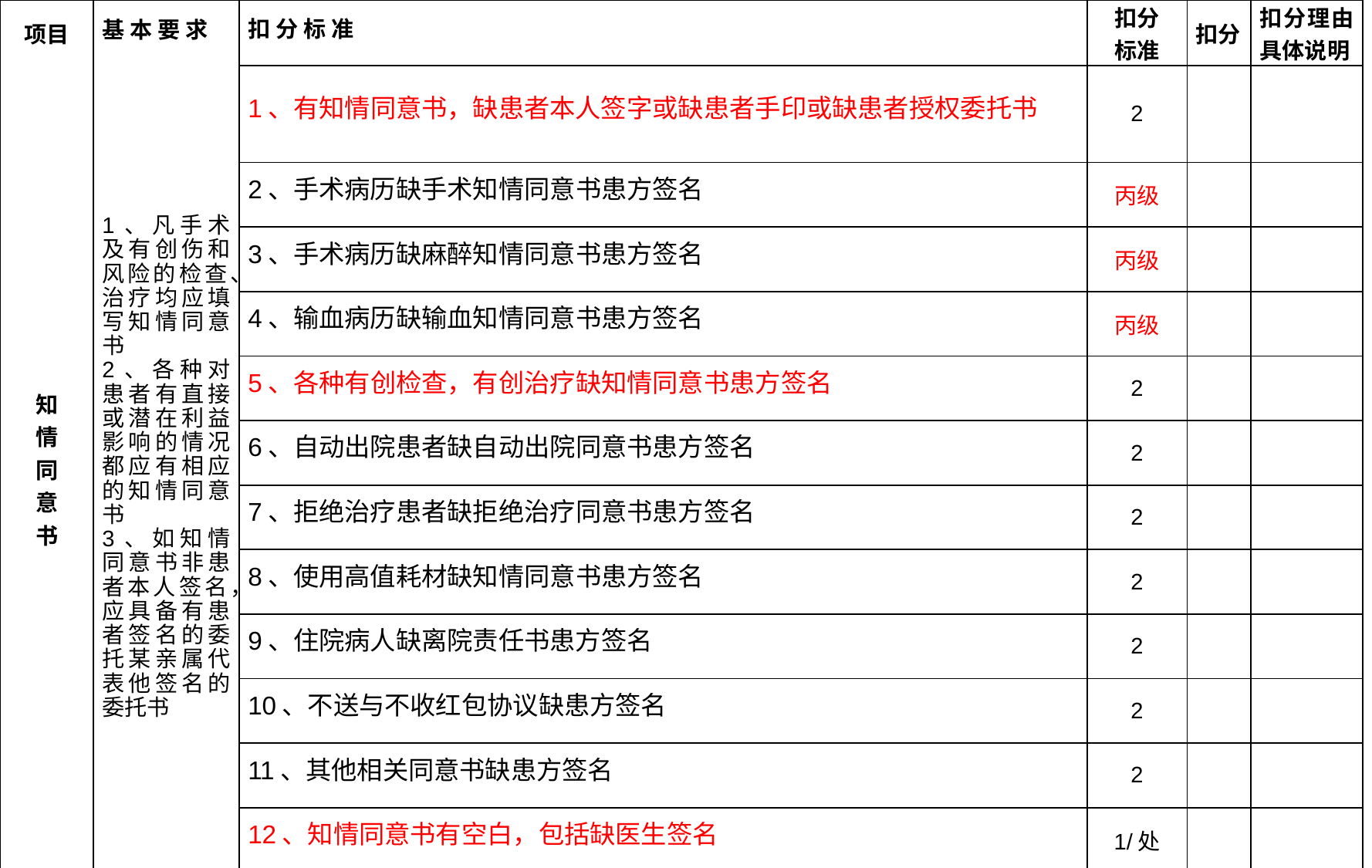

| 项目 | 基 本 要 求 | 扣 分 标 准 | 扣分 标准 | 扣分 | 扣分理由具体说明 |
| --- | --- | --- | --- | --- | --- |
| 知 情 同 意 书 | 1、凡手术及有创伤和风险的检查、治疗均应填写知情同意书 2、各种对患者有直接或潜在利益影响的情况都应有相应的知情同意书 3、如知情同意书非患者本人签名，应具备有患者签名的委托某亲属代表他签名的委托书 | 1、有知情同意书，缺患者本人签字或缺患者手印或缺患者授权委托书 | 2 |  |  |
|  |  | 2、手术病历缺手术知情同意书患方签名 | 丙级 |  |  |
|  |  | 3、手术病历缺麻醉知情同意书患方签名 | 丙级 |  |  |
|  |  | 4、输血病历缺输血知情同意书患方签名 | 丙级 |  |  |
|  |  | 5、各种有创检查，有创治疗缺知情同意书患方签名 | 2 |  |  |
|  |  | 6、自动出院患者缺自动出院同意书患方签名 | 2 |  |  |
|  |  | 7、拒绝治疗患者缺拒绝治疗同意书患方签名 | 2 |  |  |
|  |  | 8、使用高值耗材缺知情同意书患方签名 | 2 |  |  |
|  |  | 9、住院病人缺离院责任书患方签名 | 2 |  |  |
|  |  | 10、不送与不收红包协议缺患方签名 | 2 |  |  |
|  |  | 11、其他相关同意书缺患方签名 | 2 |  |  |
|  |  | 12、知情同意书有空白，包括缺医生签名 | 1/处 |  |  |